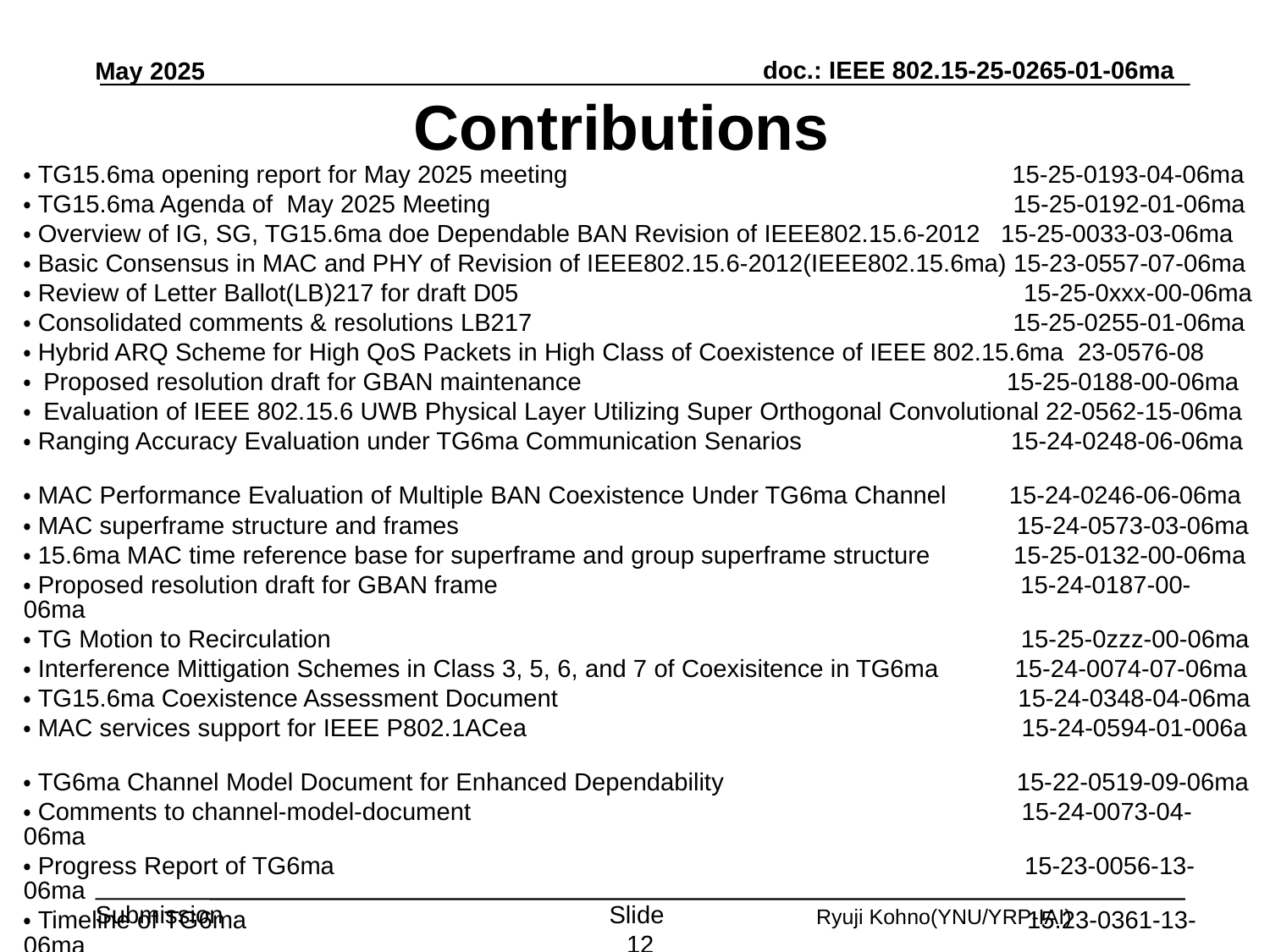

May 2025
# Contributions
・TG15.6ma opening report for May 2025 meeting                                                    　        15-25-0193-04-06ma
・TG15.6ma Agenda of  May 2025 Meeting                                                                　       15-25-0192-01-06ma
・Overview of IG, SG, TG15.6ma doe Dependable BAN Revision of IEEE802.15.6-2012   15-25-0033-03-06ma
・Basic Consensus in MAC and PHY of Revision of IEEE802.15.6-2012(IEEE802.15.6ma) 15-23-0557-07-06ma
・Review of Letter Ballot(LB)217 for draft D05                                                                   　15-25-0xxx-00-06ma
・Consolidated comments & resolutions LB217                                                                     15-25-0255-01-06ma
・Hybrid ARQ Scheme for High QoS Packets in High Class of Coexistence of IEEE 802.15.6ma  23-0576-08
・ Proposed resolution draft for GBAN maintenance                                                             15-25-0188-00-06ma
・ Evaluation of IEEE 802.15.6 UWB Physical Layer Utilizing Super Orthogonal Convolutional 22-0562-15-06ma
・Ranging Accuracy Evaluation under TG6ma Communication Senarios                              15-24-0248-06-06ma
・MAC Performance Evaluation of Multiple BAN Coexistence Under TG6ma Channel         15-24-0246-06-06ma
・MAC superframe structure and frames                                                                                15-24-0573-03-06ma
・15.6ma MAC time reference base for superframe and group superframe structure            15-25-0132-00-06ma
・Proposed resolution draft for GBAN frame                                                                           15-24-0187-00-06ma
・TG Motion to Recirculation                                                                                                   15-25-0zzz-00-06ma
・Interference Mittigation Schemes in Class 3, 5, 6, and 7 of Coexisitence in TG6ma           15-24-0074-07-06ma
・TG15.6ma Coexistence Assessment Document                                                                  15-24-0348-04-06ma
・MAC services support for IEEE P802.1ACea                                                                       15-24-0594-01-006a
・TG6ma Channel Model Document for Enhanced Dependability                                          15-22-0519-09-06ma
・Comments to channel-model-document                                                                               15-24-0073-04-06ma
・Progress Report of TG6ma                                                                                                   15-23-0056-13-06ma
・Timeline of TG6ma                                                                                                                15.23-0361-13-06ma
・TG15.6ma Closing Report for March 2025                                                                           15-25-0265-00-06ma
・TG15.6ma Meeting Minutes for March 2025                                                                        15-25-0266-00-06ma

Slide 12